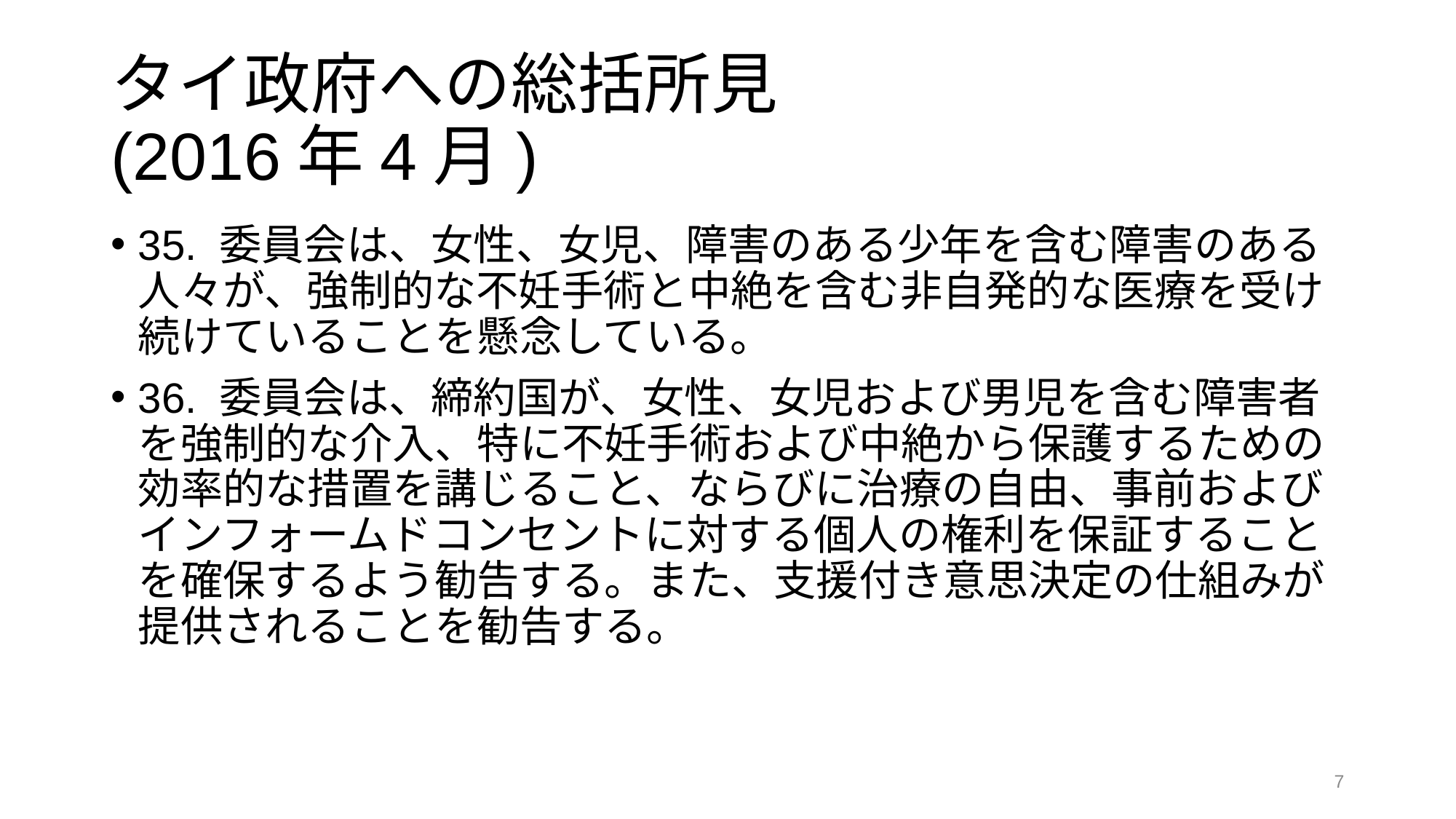

# タイ政府への総括所見 (2016年4月)
35. 委員会は、女性、女児、障害のある少年を含む障害のある人々が、強制的な不妊手術と中絶を含む非自発的な医療を受け続けていることを懸念している。
36. 委員会は、締約国が、女性、女児および男児を含む障害者を強制的な介入、特に不妊手術および中絶から保護するための効率的な措置を講じること、ならびに治療の自由、事前およびインフォームドコンセントに対する個人の権利を保証することを確保するよう勧告する。また、支援付き意思決定の仕組みが提供されることを勧告する。
7